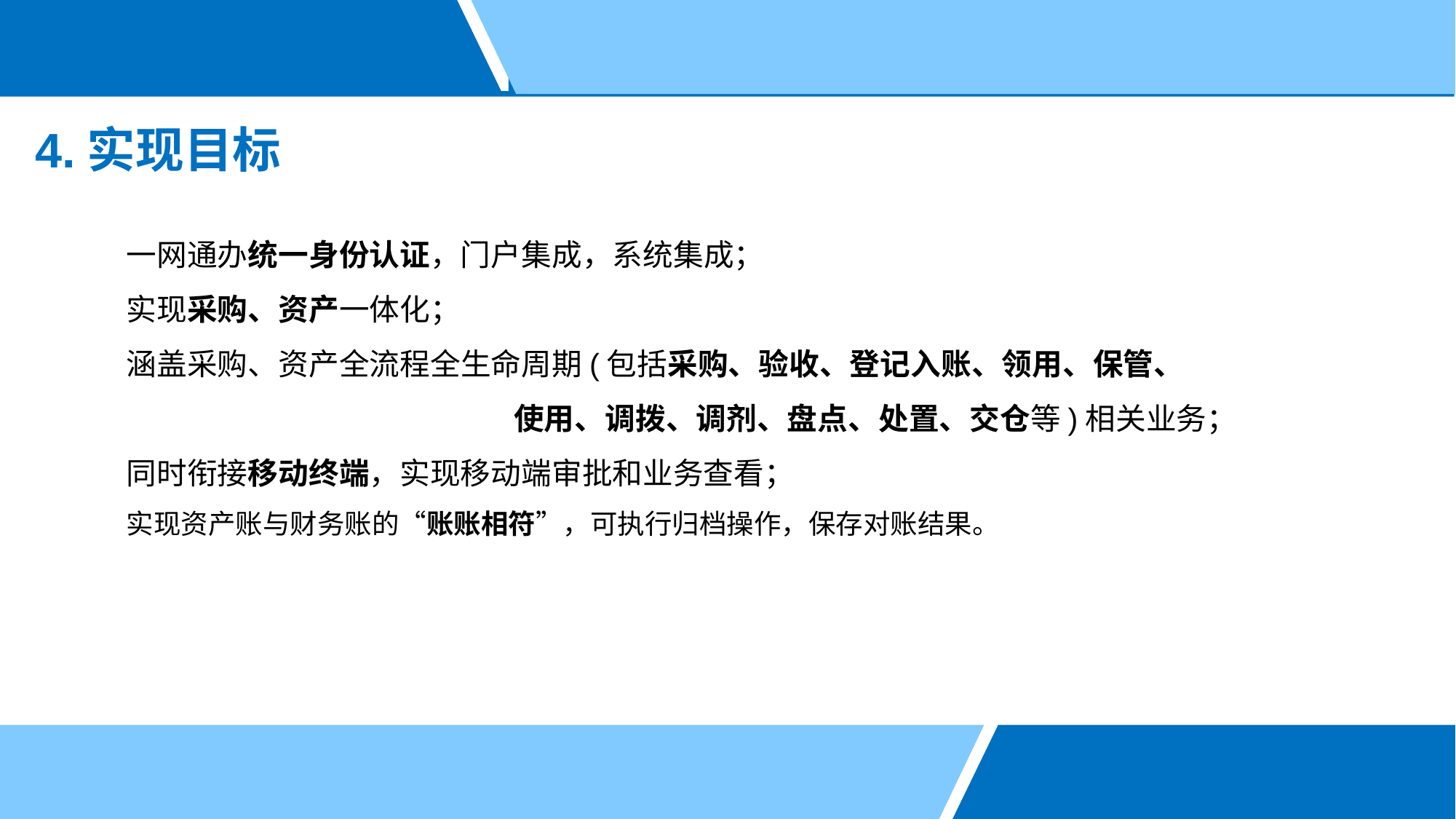

4.实现目标
一网通办统一身份认证，门户集成，系统集成；
实现采购、资产一体化；
涵盖采购、资产全流程全生命周期(包括采购、验收、登记入账、领用、保管、
                                                       使用、调拨、调剂、盘点、处置、交仓等)相关业务；
同时衔接移动终端，实现移动端审批和业务查看；
实现资产账与财务账的“账账相符”，可执行归档操作，保存对账结果。